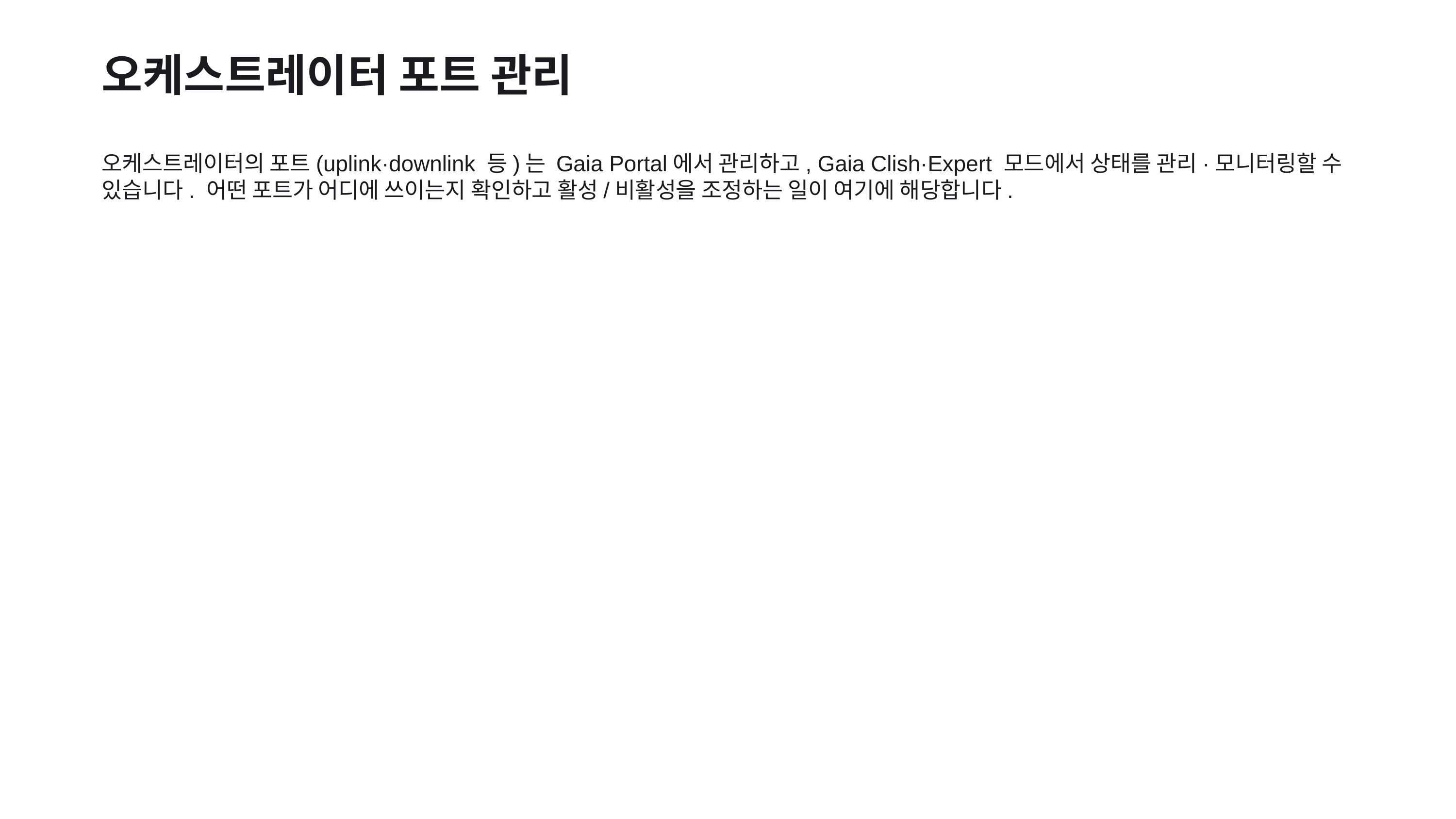

오케스트레이터 포트 관리
오케스트레이터의 포트(uplink·downlink 등)는 Gaia Portal에서 관리하고, Gaia Clish·Expert 모드에서 상태를 관리·모니터링할 수 있습니다. 어떤 포트가 어디에 쓰이는지 확인하고 활성/비활성을 조정하는 일이 여기에 해당합니다.